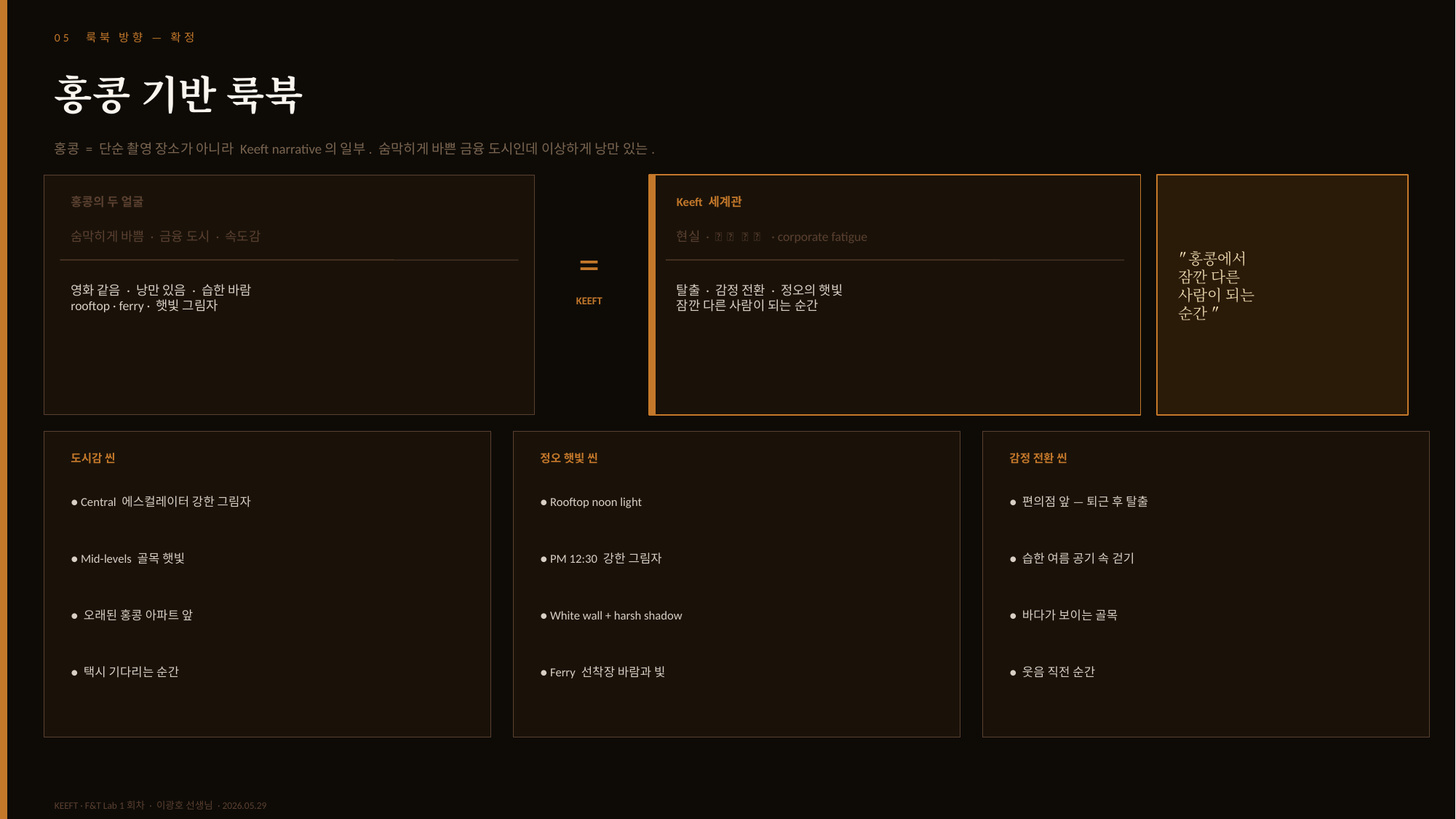

05  룩북 방향 — 확정
홍콩 기반 룩북
홍콩 = 단순 촬영 장소가 아니라 Keeft narrative의 일부. 숨막히게 바쁜 금융 도시인데 이상하게 낭만 있는.

홍콩의 두 얼굴
Keeft 세계관
"홍콩에서
잠깐 다른
사람이 되는
순간"
=
숨막히게 바쁨 · 금융 도시 · 속도감
현실 · 빡센 일상 · corporate fatigue

영화 같음 · 낭만 있음 · 습한 바람
rooftop · ferry · 햇빛 그림자
탈출 · 감정 전환 · 정오의 햇빛
잠깐 다른 사람이 되는 순간
KEEFT

도시감 씬
정오 햇빛 씬
감정 전환 씬
● Central 에스컬레이터 강한 그림자
● Rooftop noon light
● 편의점 앞 — 퇴근 후 탈출
● Mid-levels 골목 햇빛
● PM 12:30 강한 그림자
● 습한 여름 공기 속 걷기
● 오래된 홍콩 아파트 앞
● White wall + harsh shadow
● 바다가 보이는 골목
● 택시 기다리는 순간
● Ferry 선착장 바람과 빛
● 웃음 직전 순간
KEEFT · F&T Lab 1회차 · 이광호 선생님 · 2026.05.29